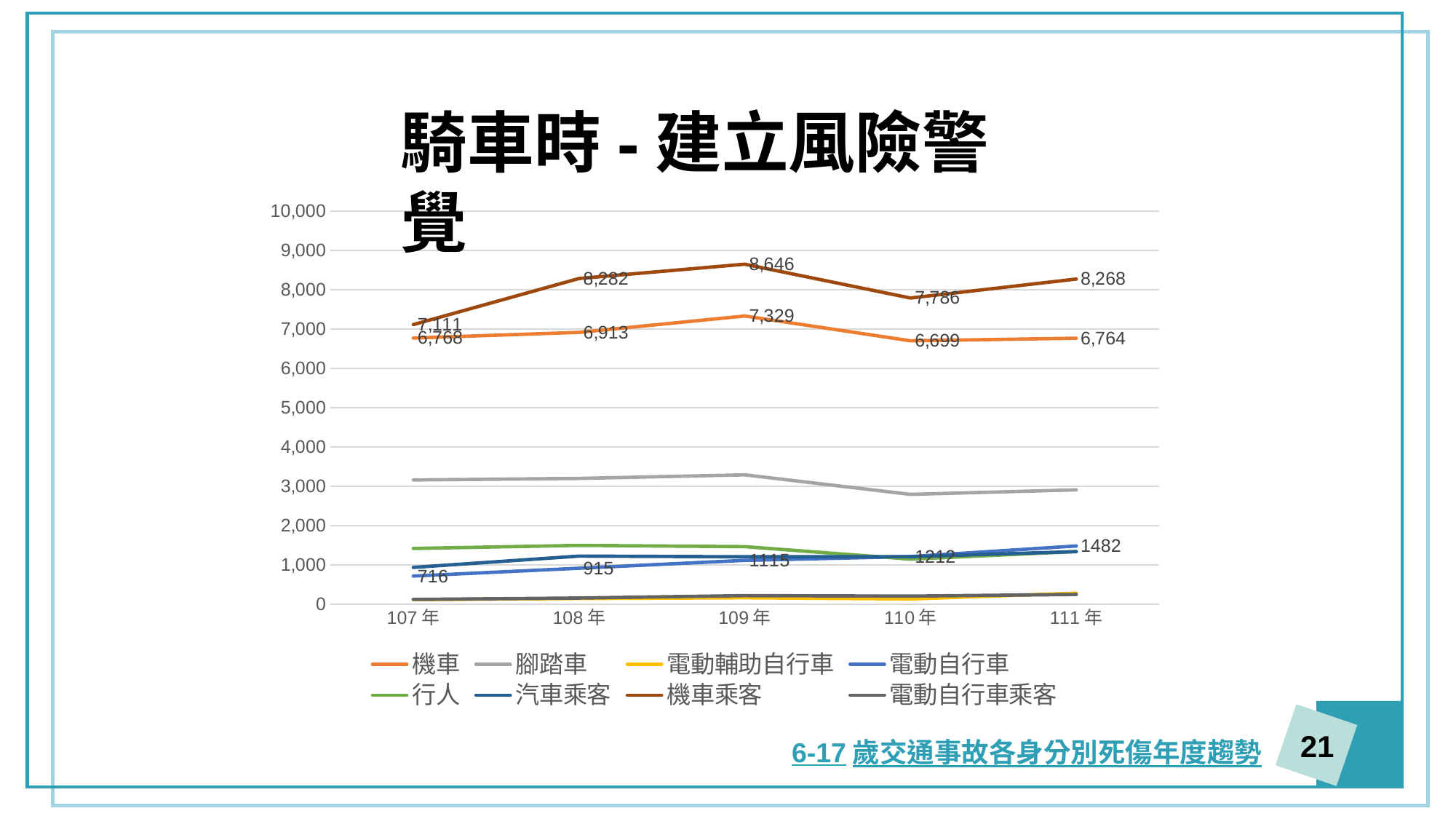

騎車時-建立風險警覺

### Chart

| Category | 機車 | 腳踏車 | 電動輔助自行車 | 電動自行車 | 行人 | 汽車乘客 | 機車乘客 | 電動自行車乘客 |
|---|---|---|---|---|---|---|---|---|
| 107年 | 6768.0 | 3159.0 | 118.0 | 716.0 | 1418.0 | 936.0 | 7111.0 | 122.0 |
| 108年 | 6913.0 | 3199.0 | 146.0 | 915.0 | 1496.0 | 1224.0 | 8282.0 | 158.0 |
| 109年 | 7329.0 | 3289.0 | 165.0 | 1115.0 | 1464.0 | 1206.0 | 8646.0 | 219.0 |
| 110年 | 6699.0 | 2793.0 | 134.0 | 1212.0 | 1146.0 | 1209.0 | 7786.0 | 207.0 |
| 111年 | 6764.0 | 2908.0 | 281.0 | 1482.0 | 1339.0 | 1337.0 | 8268.0 | 249.0 |

21
6-17歲交通事故各身分別死傷年度趨勢